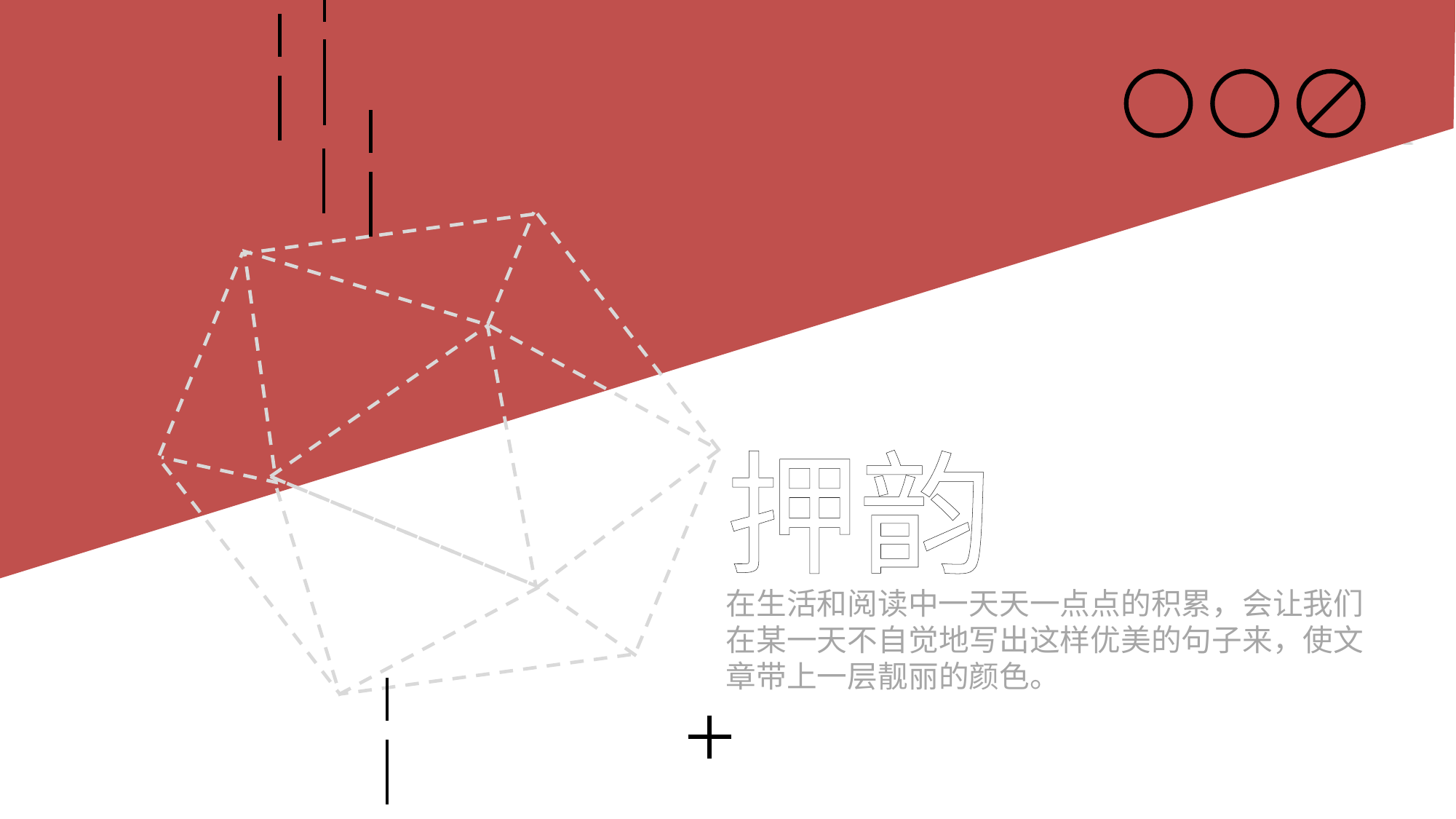

押韵
在生活和阅读中一天天一点点的积累，会让我们在某一天不自觉地写出这样优美的句子来，使文章带上一层靓丽的颜色。